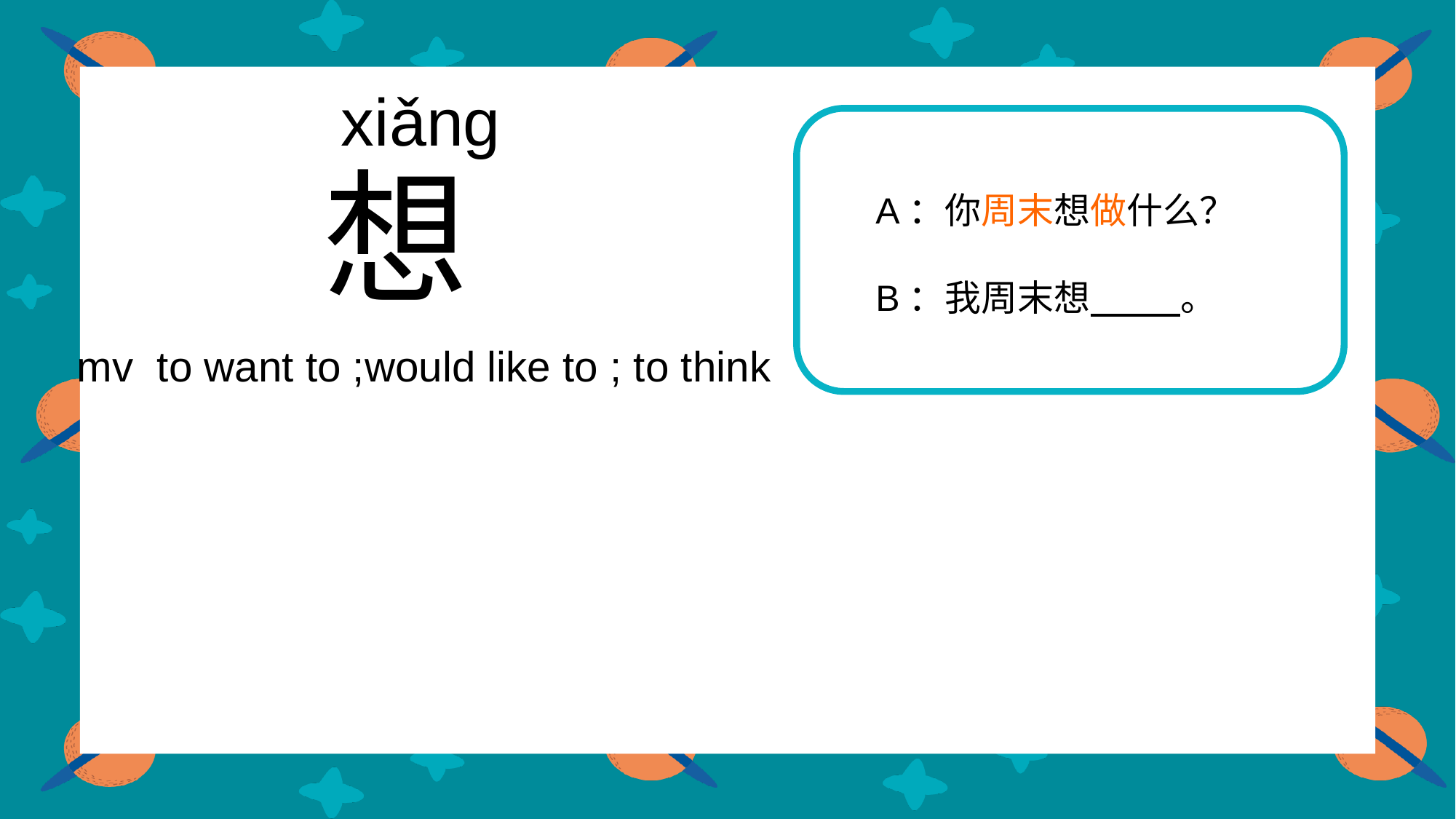

xiǎng

         想
     mv  to want to ;would like to ; to think

A：你周末想做什么？

B：我周末想           。